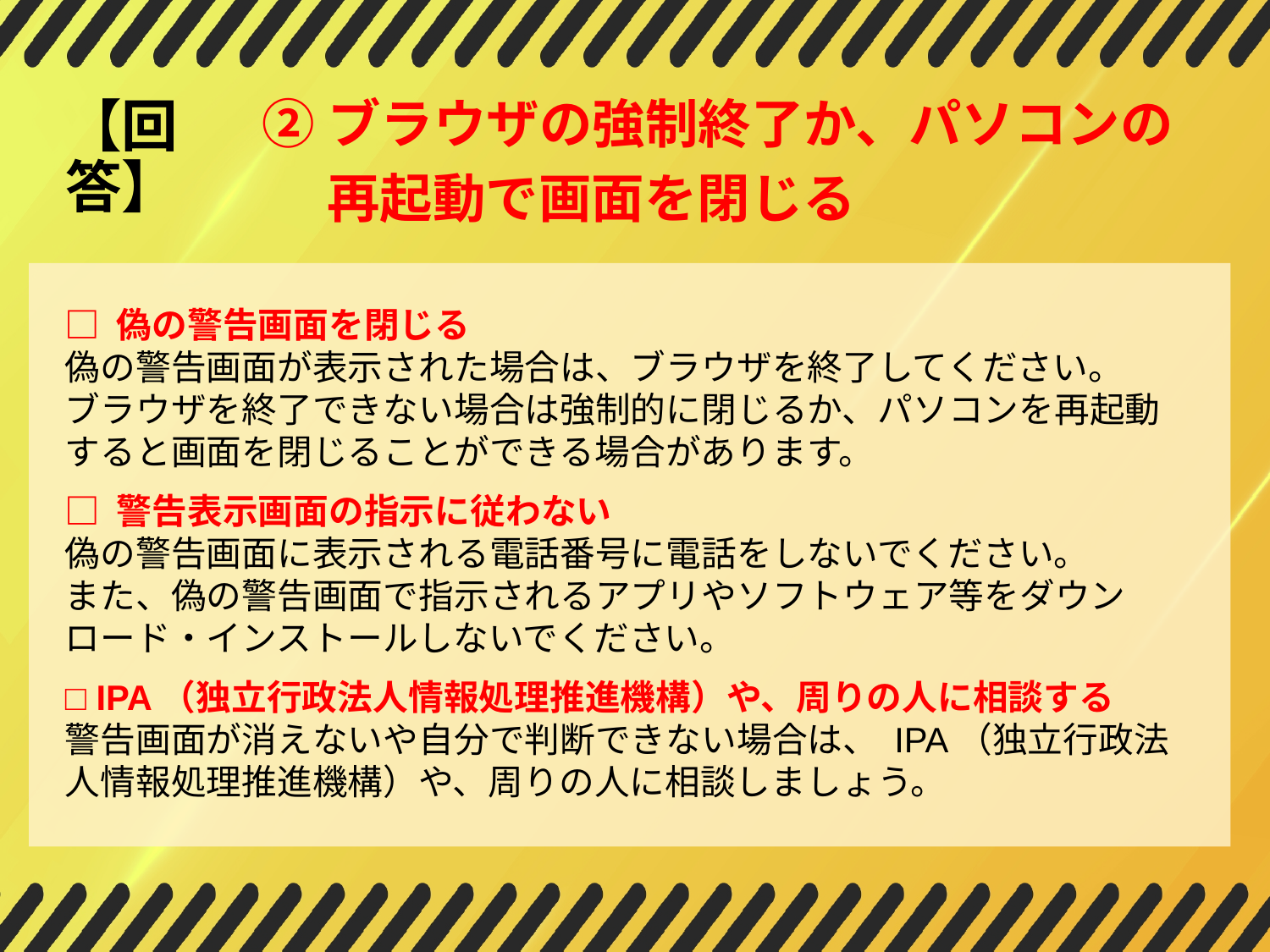

【回答】
②ブラウザの強制終了か、パソコンの
　 再起動で画面を閉じる

□ 偽の警告画面を閉じる
偽の警告画面が表示された場合は、ブラウザを終了してください。
ブラウザを終了できない場合は強制的に閉じるか、パソコンを再起動すると画面を閉じることができる場合があります。

□ 警告表示画面の指示に従わない
偽の警告画面に表示される電話番号に電話をしないでください。
また、偽の警告画面で指示されるアプリやソフトウェア等をダウンロード・インストールしないでください。

□ IPA（独立行政法人情報処理推進機構）や、周りの人に相談する
警告画面が消えないや自分で判断できない場合は、 IPA（独立行政法人情報処理推進機構）や、周りの人に相談しましょう。